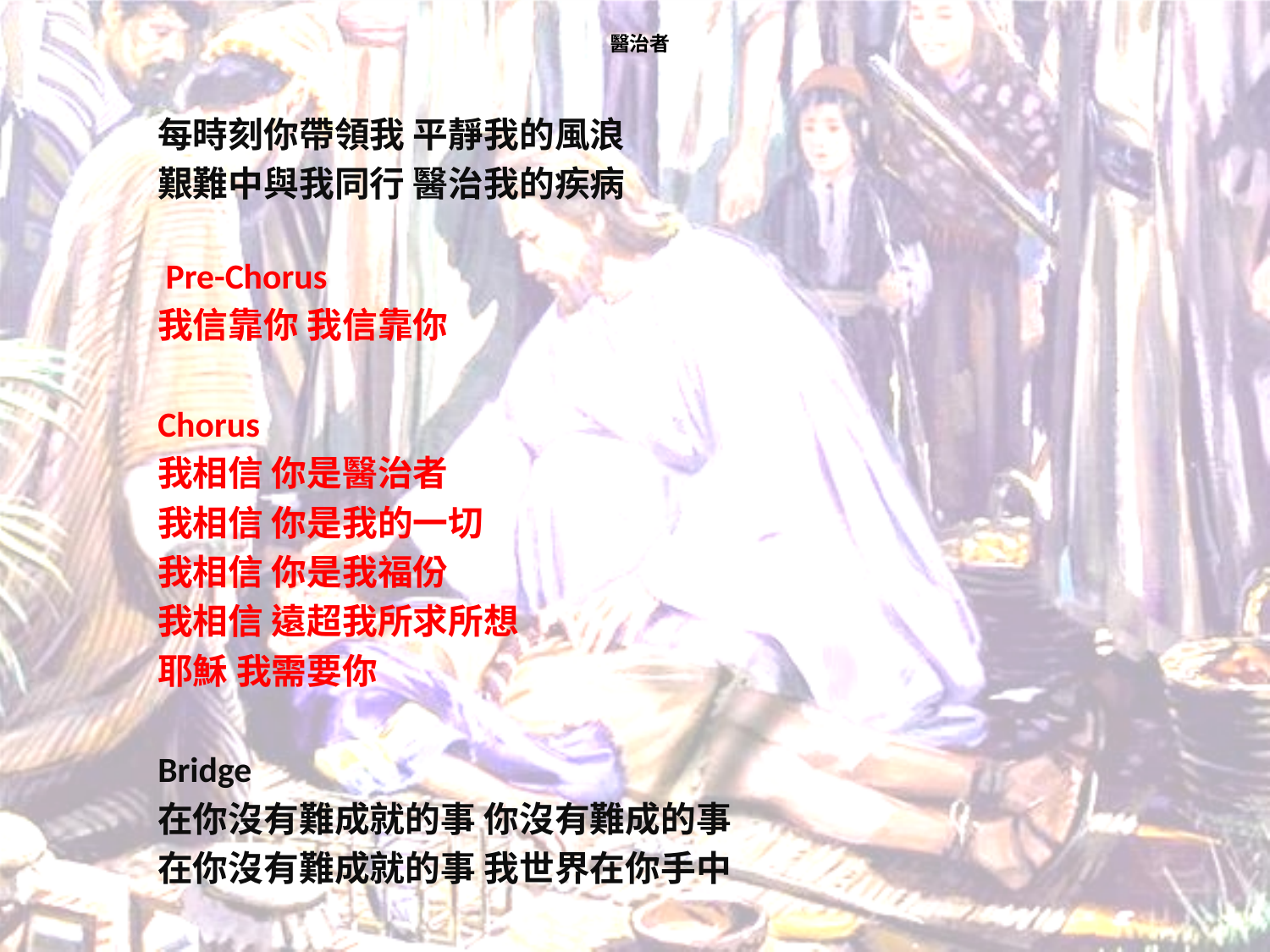

# 醫治者
每時刻你帶領我 平靜我的風浪
艱難中與我同行 醫治我的疾病
 Pre-Chorus
我信靠你 我信靠你

Chorus
我相信 你是醫治者
我相信 你是我的一切
我相信 你是我福份
我相信 遠超我所求所想
耶穌 我需要你

Bridge
在你沒有難成就的事 你沒有難成的事
在你沒有難成就的事 我世界在你手中